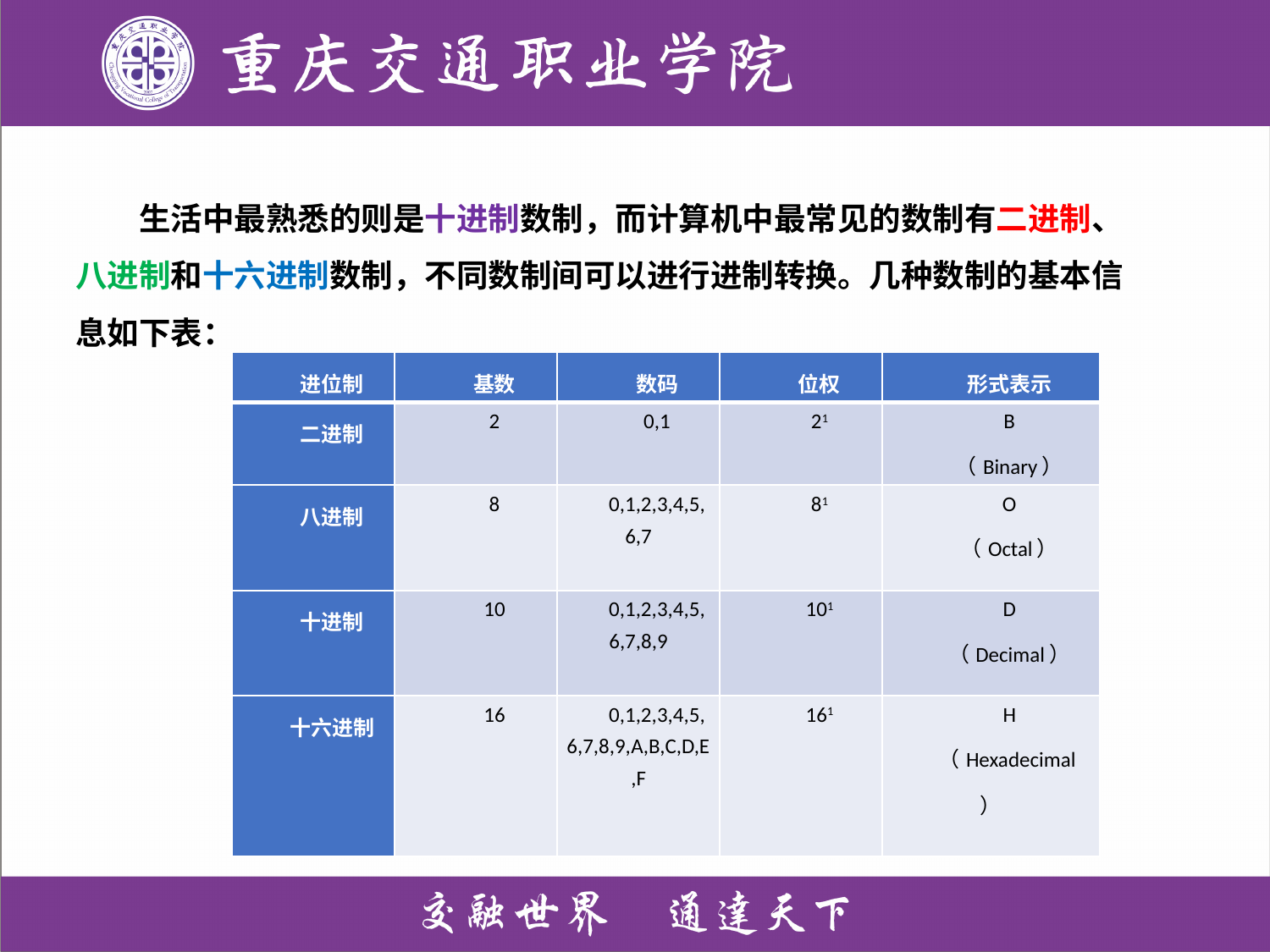

生活中最熟悉的则是十进制数制，而计算机中最常见的数制有二进制、八进制和十六进制数制，不同数制间可以进行进制转换。几种数制的基本信息如下表：
| 进位制 | 基数 | 数码 | 位权 | 形式表示 |
| --- | --- | --- | --- | --- |
| 二进制 | 2 | 0,1 | 21 | B （Binary） |
| 八进制 | 8 | 0,1,2,3,4,5,6,7 | 81 | O （Octal） |
| 十进制 | 10 | 0,1,2,3,4,5,6,7,8,9 | 101 | D （Decimal） |
| 十六进制 | 16 | 0,1,2,3,4,5,6,7,8,9,A,B,C,D,E,F | 161 | H （Hexadecimal） |